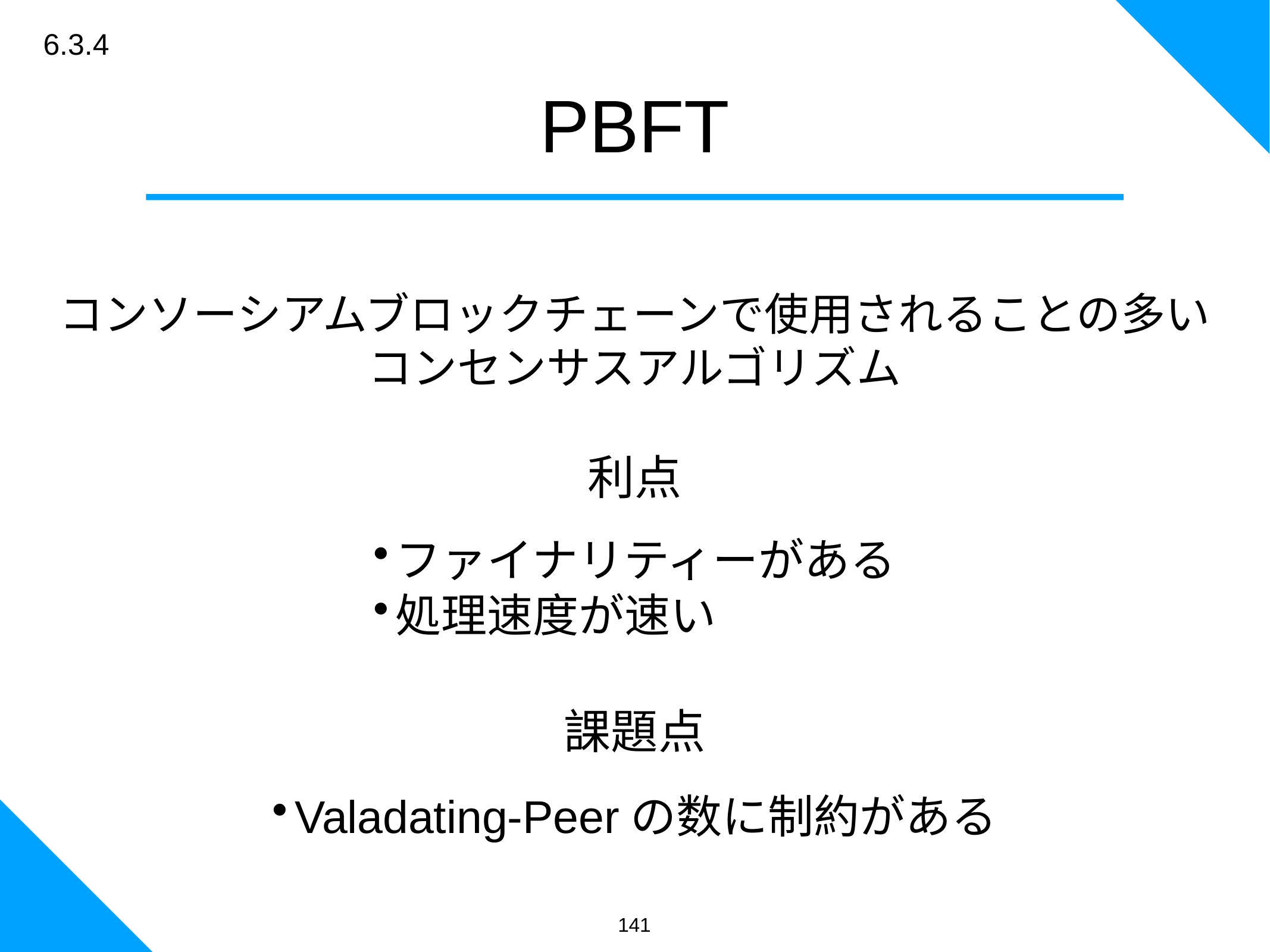

6.3.4
PBFT
コンソーシアムブロックチェーンで使用されることの多い
コンセンサスアルゴリズム
利点
ファイナリティーがある
処理速度が速い
課題点
Valadating-Peerの数に制約がある
141